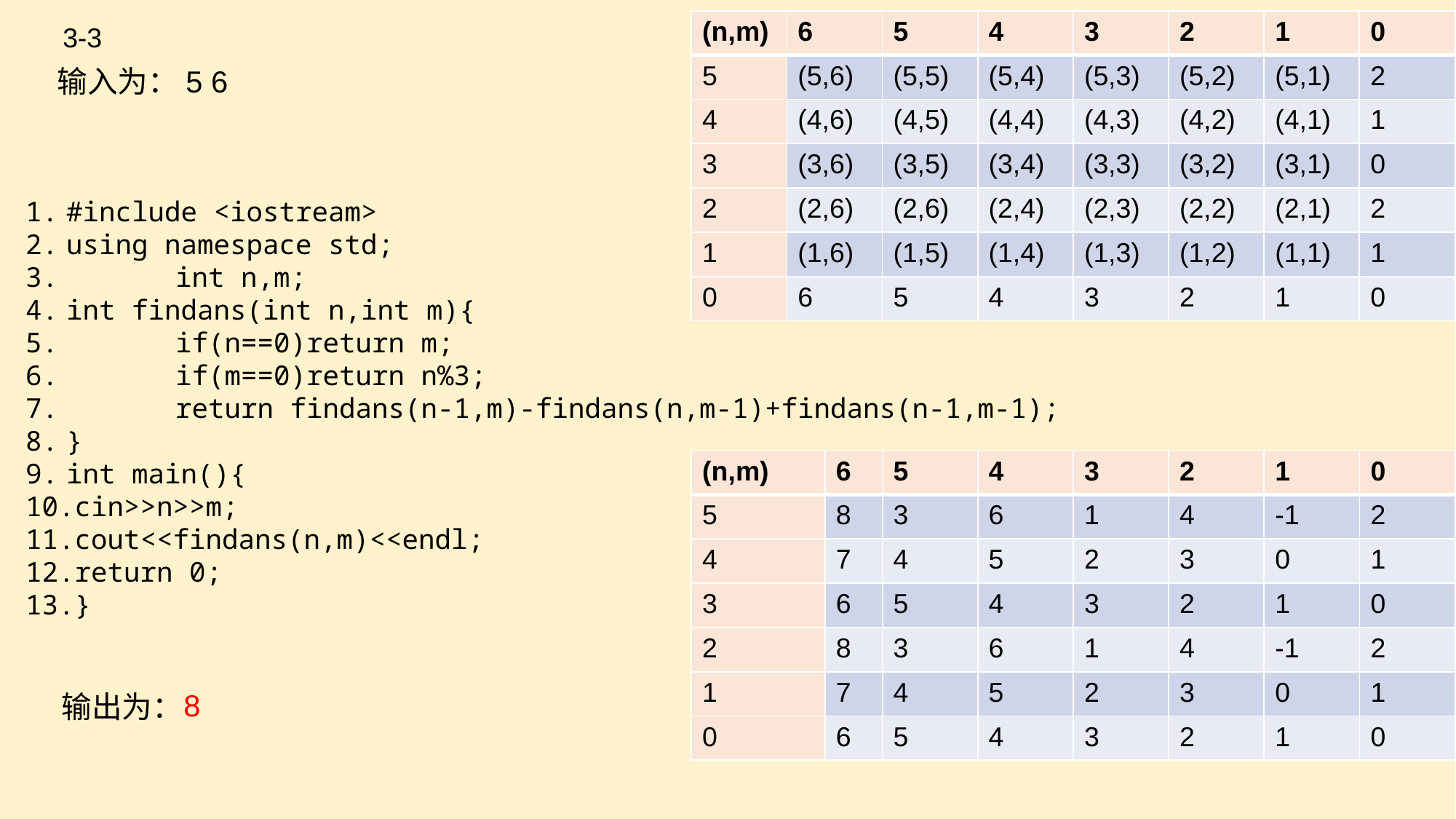

| (n,m) | 6 | 5 | 4 | 3 | 2 | 1 | 0 |
| --- | --- | --- | --- | --- | --- | --- | --- |
| 5 | (5,6) | (5,5) | (5,4) | (5,3) | (5,2) | (5,1) | 2 |
| 4 | (4,6) | (4,5) | (4,4) | (4,3) | (4,2) | (4,1) | 1 |
| 3 | (3,6) | (3,5) | (3,4) | (3,3) | (3,2) | (3,1) | 0 |
| 2 | (2,6) | (2,6) | (2,4) | (2,3) | (2,2) | (2,1) | 2 |
| 1 | (1,6) | (1,5) | (1,4) | (1,3) | (1,2) | (1,1) | 1 |
| 0 | 6 | 5 | 4 | 3 | 2 | 1 | 0 |
3-3
输入为：5 6
#include <iostream>
using namespace std;
	int n,m;
int findans(int n,int m){
	if(n==0)return m;
	if(m==0)return n%3;
	return findans(n-1,m)-findans(n,m-1)+findans(n-1,m-1);
}
int main(){
cin>>n>>m;
cout<<findans(n,m)<<endl;
return 0;
}
| (n,m) | 6 | 5 | 4 | 3 | 2 | 1 | 0 |
| --- | --- | --- | --- | --- | --- | --- | --- |
| 5 | 8 | 3 | 6 | 1 | 4 | -1 | 2 |
| 4 | 7 | 4 | 5 | 2 | 3 | 0 | 1 |
| 3 | 6 | 5 | 4 | 3 | 2 | 1 | 0 |
| 2 | 8 | 3 | 6 | 1 | 4 | -1 | 2 |
| 1 | 7 | 4 | 5 | 2 | 3 | 0 | 1 |
| 0 | 6 | 5 | 4 | 3 | 2 | 1 | 0 |
8
输出为：